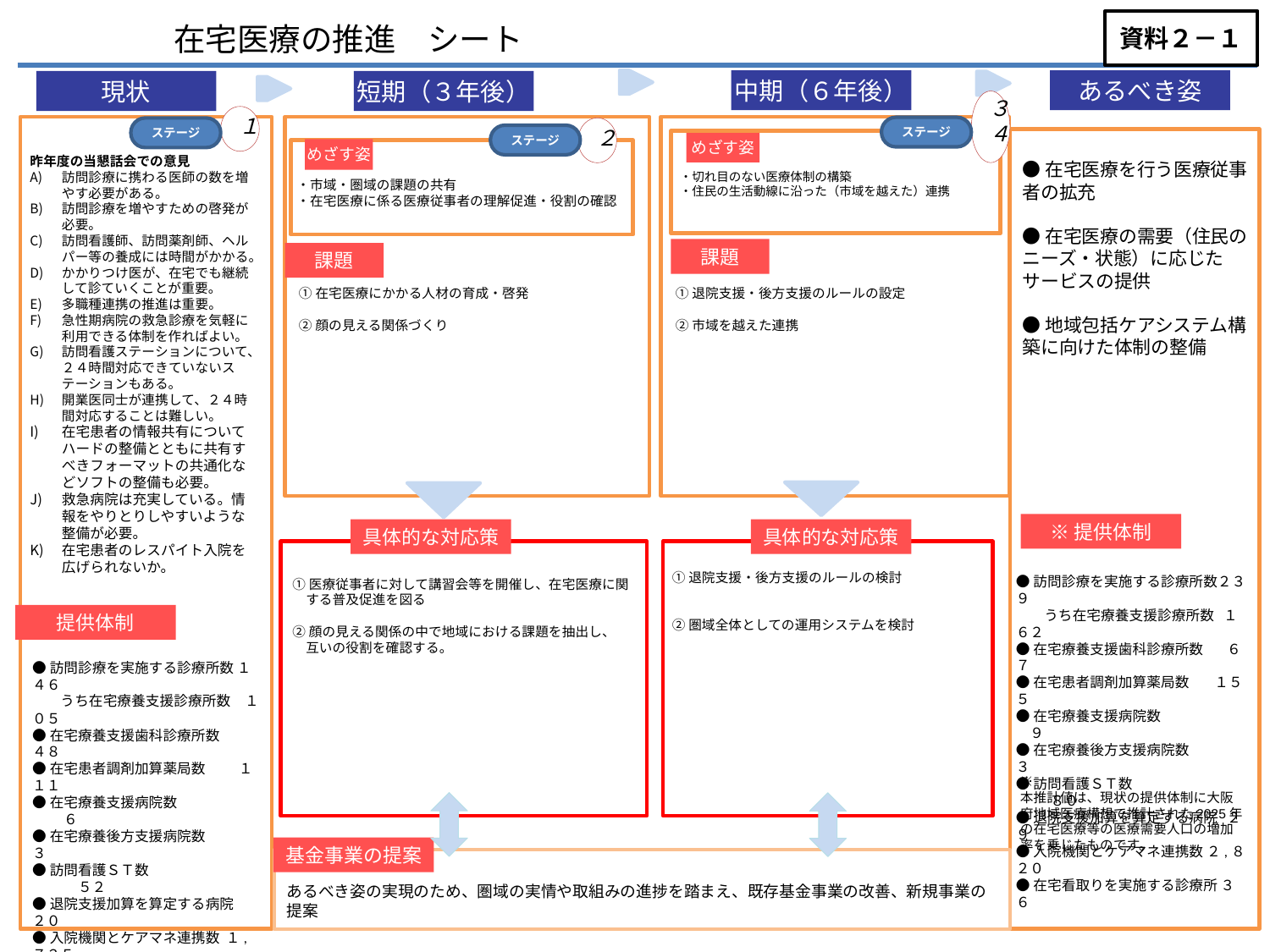

資料２－１
　　　　　在宅医療の推進　シート

中期（６年後）
あるべき姿
現状
短期（３年後）

３４
１

ステージ
ステージ
２
ステージ

めざす姿

●在宅医療を行う医療従事者の拡充

●在宅医療の需要（住民のニーズ・状態）に応じたサービスの提供

●地域包括ケアシステム構築に向けた体制の整備
めざす姿

昨年度の当懇話会での意見
訪問診療に携わる医師の数を増やす必要がある。
訪問診療を増やすための啓発が必要。
訪問看護師、訪問薬剤師、ヘルパー等の養成には時間がかかる。
かかりつけ医が、在宅でも継続して診ていくことが重要。
多職種連携の推進は重要。
急性期病院の救急診療を気軽に利用できる体制を作ればよい。
訪問看護ステーションについて、２４時間対応できていないステーションもある。
開業医同士が連携して、２４時間対応することは難しい。
在宅患者の情報共有についてハードの整備とともに共有すべきフォーマットの共通化などソフトの整備も必要。
救急病院は充実している。情報をやりとりしやすいような整備が必要。
在宅患者のレスパイト入院を広げられないか。

・切れ目のない医療体制の構築
・住民の生活動線に沿った（市域を越えた）連携
・市域・圏域の課題の共有
・在宅医療に係る医療従事者の理解促進・役割の確認
課題
課題

①在宅医療にかかる人材の育成・啓発

②顔の見える関係づくり

①退院支援・後方支援のルールの設定

②市域を越えた連携

※提供体制
具体的な対応策
具体的な対応策

①退院支援・後方支援のルールの検討

②圏域全体としての運用システムを検討

●訪問診療を実施する診療所数２３９
　　うち在宅療養支援診療所数   １６２
●在宅療養支援歯科診療所数   　６７
●在宅患者調剤加算薬局数        １５５
●在宅療養支援病院数　　　　　　 　９
●在宅療養後方支援病院数　   　　 ３
●訪問看護ＳＴ数　　　　　　  　　  　８０
●退院支援加算を算定する病院   ２９
●入院機関とケアマネ連携数 ２,８２０
●在宅看取りを実施する診療所 ３６
①医療従事者に対して講習会等を開催し、在宅医療に関
　する普及促進を図る

②顔の見える関係の中で地域における課題を抽出し、
　互いの役割を確認する。

提供体制
●訪問診療を実施する診療所数 １４６
　　うち在宅療養支援診療所数　１０５
●在宅療養支援歯科診療所数　　４８
●在宅患者調剤加算薬局数　      １１１
●在宅療養支援病院数　　　　　　 　６
●在宅療養後方支援病院数    　   　３
●訪問看護ＳＴ数　　　　　　　　　 　５２
●退院支援加算を算定する病院    ２０
●入院機関とケアマネ連携数  １,７２５
●在宅看取りを実施する診療所数 ２２
※
本推計値は、現状の提供体制に大阪府地域医療構想で推計された2025年の在宅医療等の医療需要人口の増加率を乗じたものです。

基金事業の提案

あるべき姿の実現のため、圏域の実情や取組みの進捗を踏まえ、既存基金事業の改善、新規事業の提案